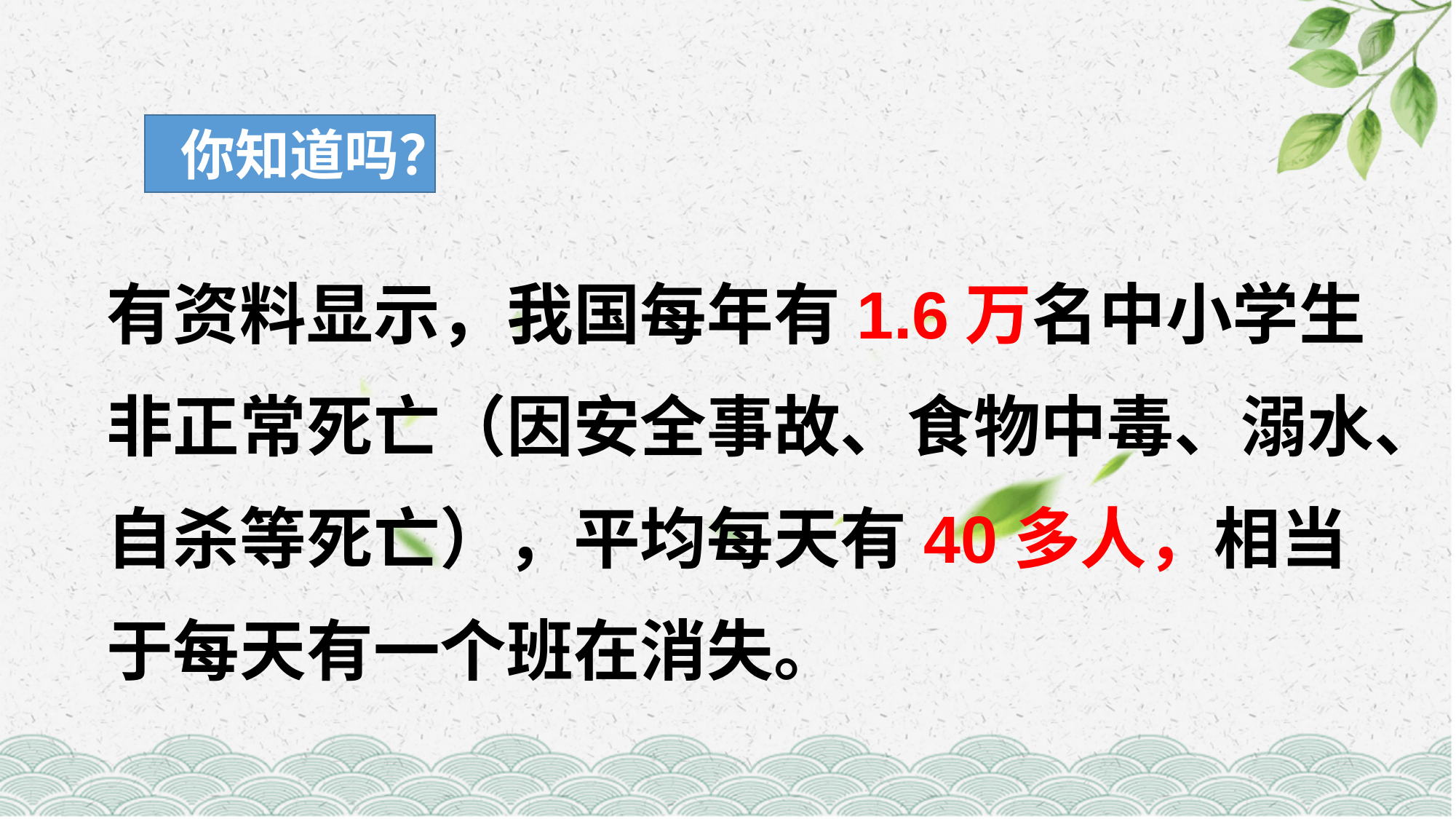

你知道吗？
有资料显示，我国每年有1.6万名中小学生非正常死亡（因安全事故、食物中毒、溺水、自杀等死亡），平均每天有40多人，相当于每天有一个班在消失。